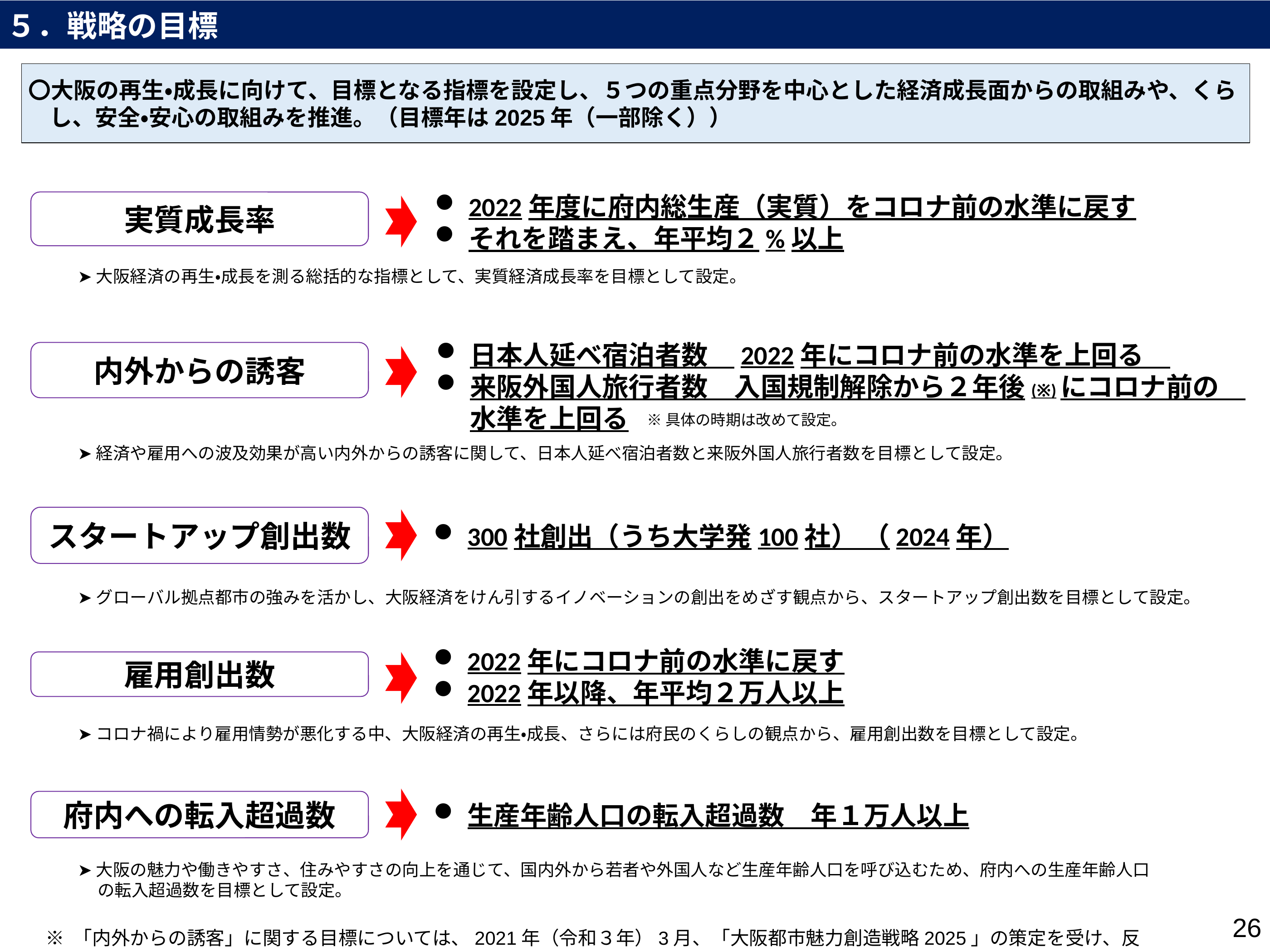

５．戦略の目標
〇大阪の再生・成長に向けて、目標となる指標を設定し、５つの重点分野を中心とした経済成長面からの取組みや、くらし、安全・安心の取組みを推進。（目標年は2025年（一部除く））
2022年度に府内総生産（実質）をコロナ前の水準に戻す
それを踏まえ、年平均２%以上
実質成長率

➤大阪経済の再生・成長を測る総括的な指標として、実質経済成長率を目標として設定。
日本人延べ宿泊者数　2022年にコロナ前の水準を上回る
来阪外国人旅行者数　入国規制解除から２年後(※)にコロナ前の　水準を上回る
内外からの誘客

※具体の時期は改めて設定。
➤経済や雇用への波及効果が高い内外からの誘客に関して、日本人延べ宿泊者数と来阪外国人旅行者数を目標として設定。
300社創出（うち大学発100社） （2024年）
スタートアップ創出数

➤グローバル拠点都市の強みを活かし、大阪経済をけん引するイノベーションの創出をめざす観点から、スタートアップ創出数を目標として設定。
2022年にコロナ前の水準に戻す
2022年以降、年平均２万人以上

雇用創出数
➤コロナ禍により雇用情勢が悪化する中、大阪経済の再生・成長、さらには府民のくらしの観点から、雇用創出数を目標として設定。

生産年齢人口の転入超過数　年１万人以上

府内への転入超過数
➤大阪の魅力や働きやすさ、住みやすさの向上を通じて、国内外から若者や外国人など生産年齢人口を呼び込むため、府内への生産年齢人口の転入超過数を目標として設定。
26
※ 「内外からの誘客」に関する目標については、2021年（令和３年）3月、「大阪都市魅力創造戦略2025」の策定を受け、反映